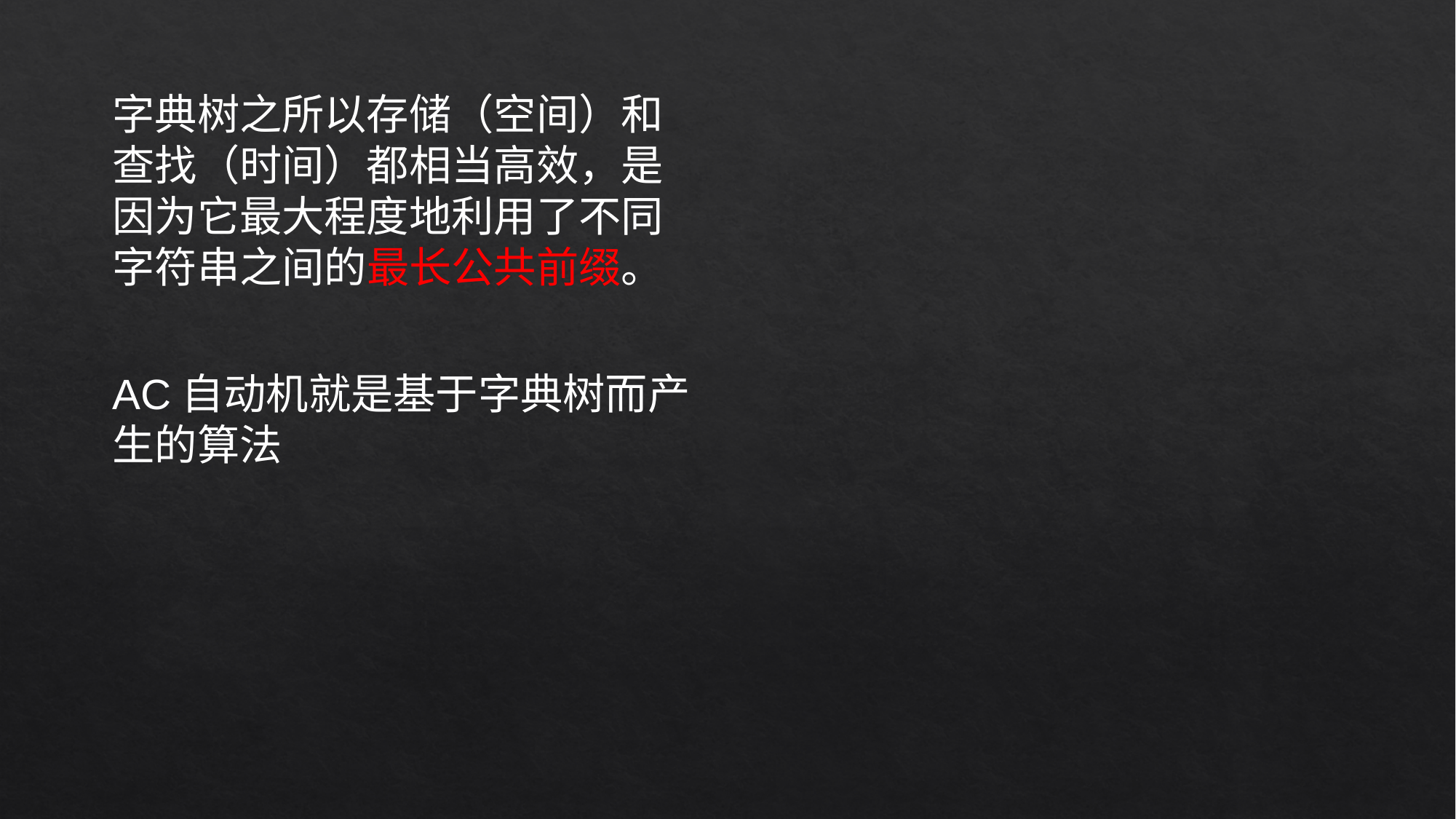

字典树之所以存储（空间）和查找（时间）都相当高效，是因为它最大程度地利用了不同字符串之间的最长公共前缀。
AC自动机就是基于字典树而产生的算法